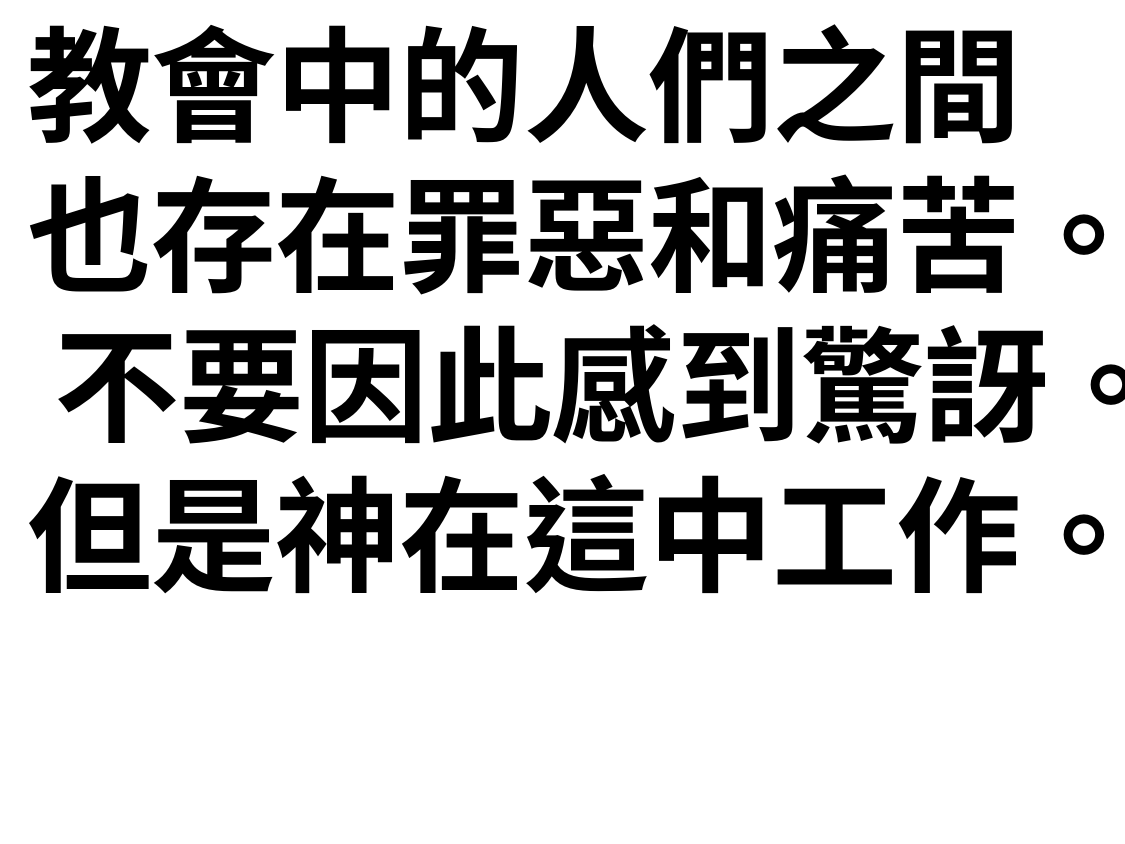

教會中的人們之間也存在罪惡和痛苦。 不要因此感到驚訝。但是神在這中工作。